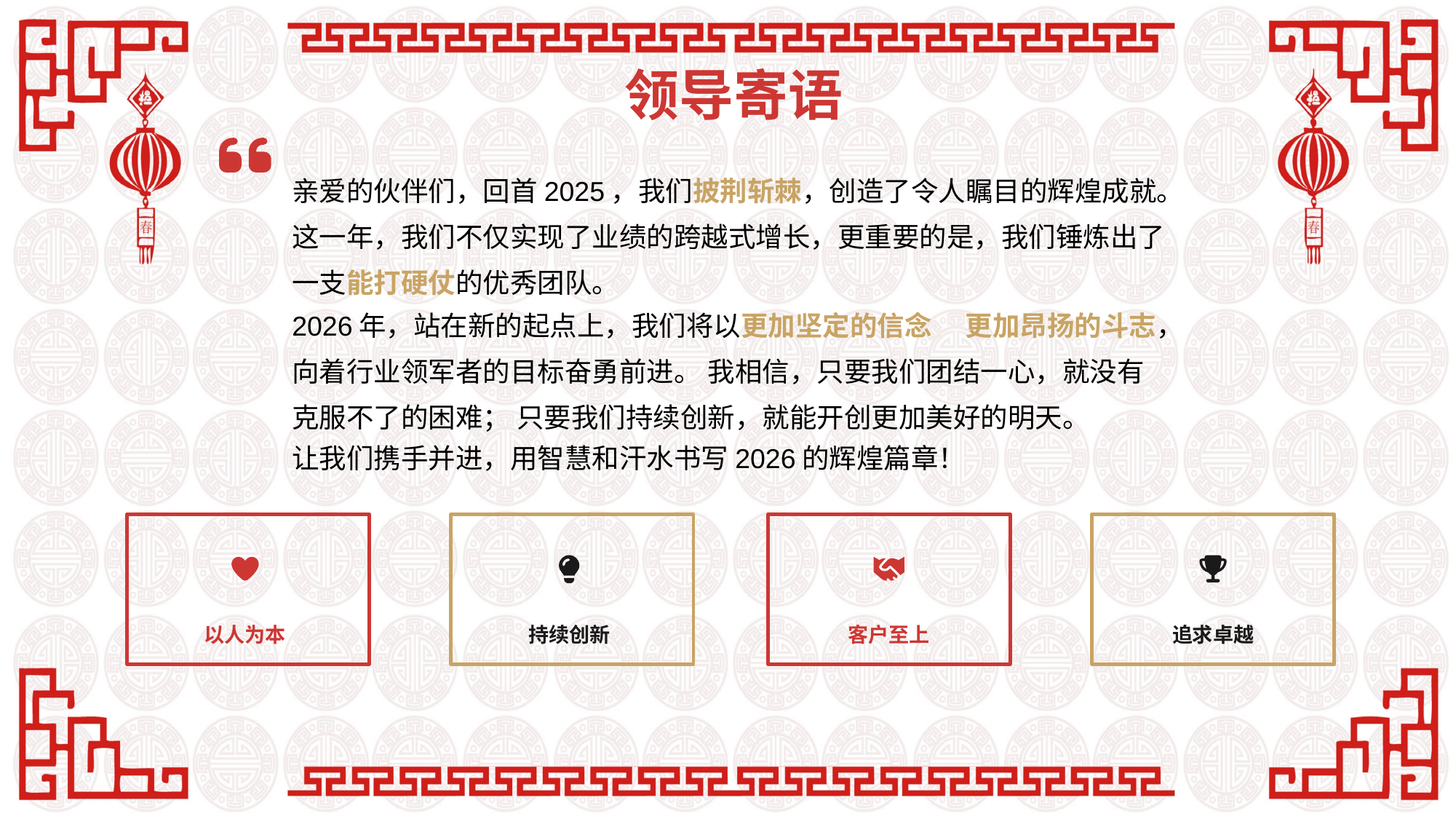

领导寄语

亲爱的伙伴们，回首2025，我们披荆斩棘，创造了令人瞩目的辉煌成就。
这一年，我们不仅实现了业绩的跨越式增长，更重要的是，我们锤炼出了
一支能打硬仗的优秀团队。
2026年，站在新的起点上，我们将以更加坚定的信念， 更加昂扬的斗志，
向着行业领军者的目标奋勇前进。 我相信，只要我们团结一心，就没有
克服不了的困难； 只要我们持续创新，就能开创更加美好的明天。
让我们携手并进，用智慧和汗水书写2026的辉煌篇章！

以人为本
持续创新
客户至上
追求卓越